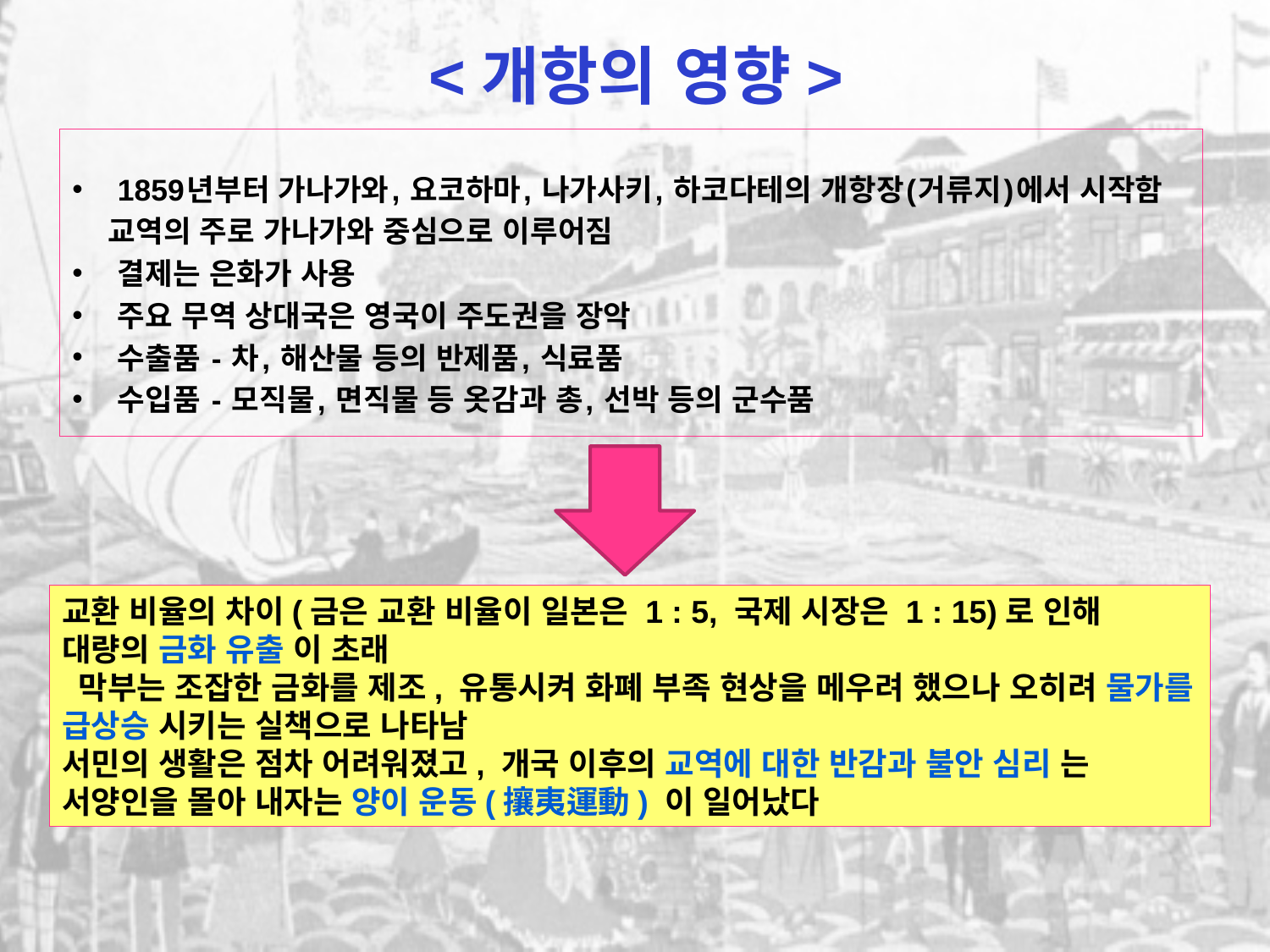

<개항의 영향>

1859년부터 가나가와, 요코하마, 나가사키, 하코다테의 개항장(거류지)에서 시작함
    교역의 주로 가나가와 중심으로 이루어짐
결제는 은화가 사용
주요 무역 상대국은 영국이 주도권을 장악
수출품 - 차, 해산물 등의 반제품, 식료품
수입품 - 모직물, 면직물 등 옷감과 총, 선박 등의 군수품

교환 비율의 차이(금은 교환 비율이 일본은 1 : 5, 국제 시장은 1 : 15)로 인해 대량의 금화 유출 이 초래
 막부는 조잡한 금화를 제조, 유통시켜 화폐 부족 현상을 메우려 했으나 오히려 물가를 급상승 시키는 실책으로 나타남
서민의 생활은 점차 어려워졌고, 개국 이후의 교역에 대한 반감과 불안 심리 는 서양인을 몰아 내자는 양이 운동(攘夷運動) 이 일어났다